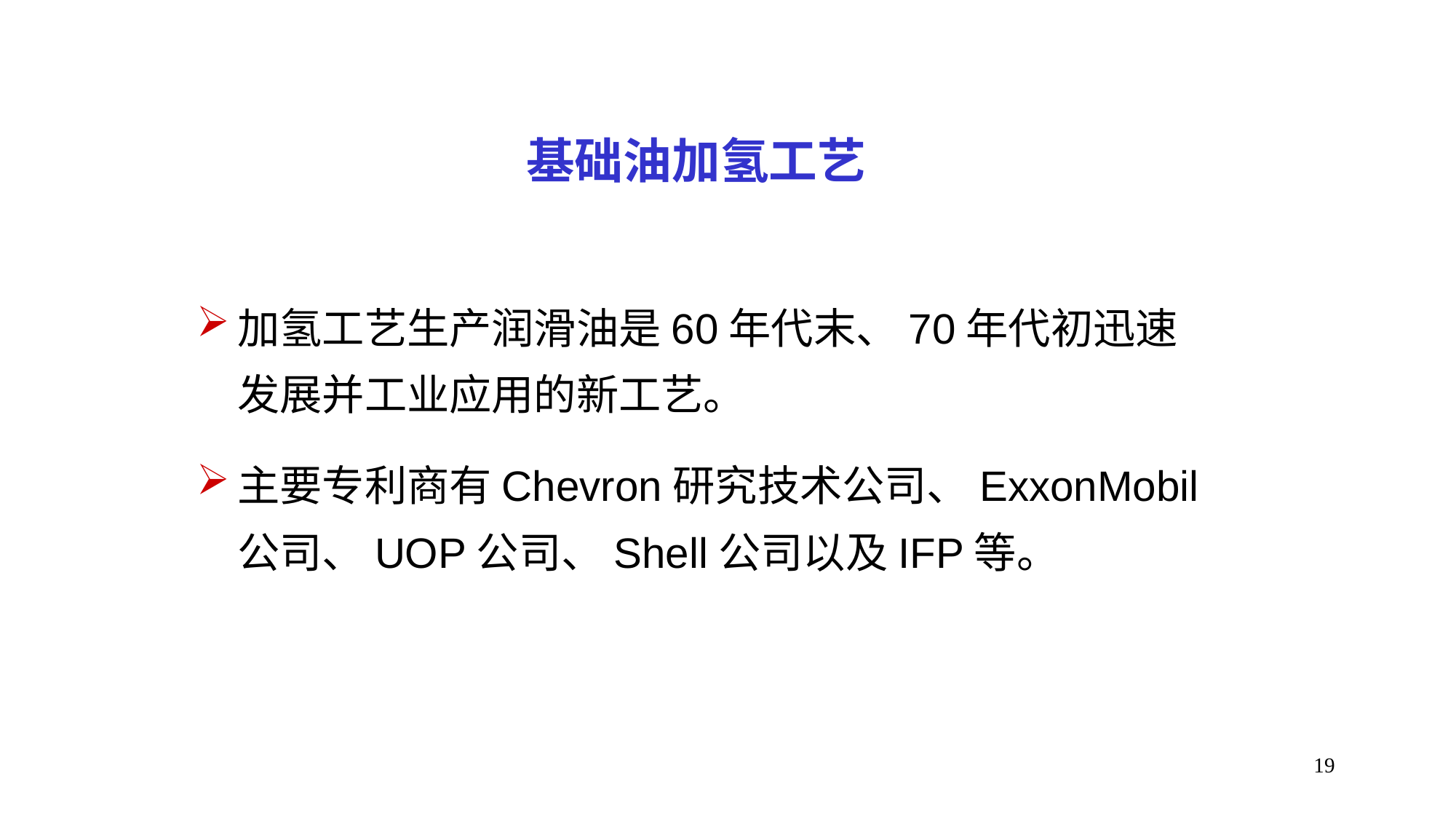

基础油加氢工艺
加氢工艺生产润滑油是60年代末、70年代初迅速发展并工业应用的新工艺。
主要专利商有Chevron研究技术公司、ExxonMobil公司、UOP公司、Shell公司以及IFP等。
19